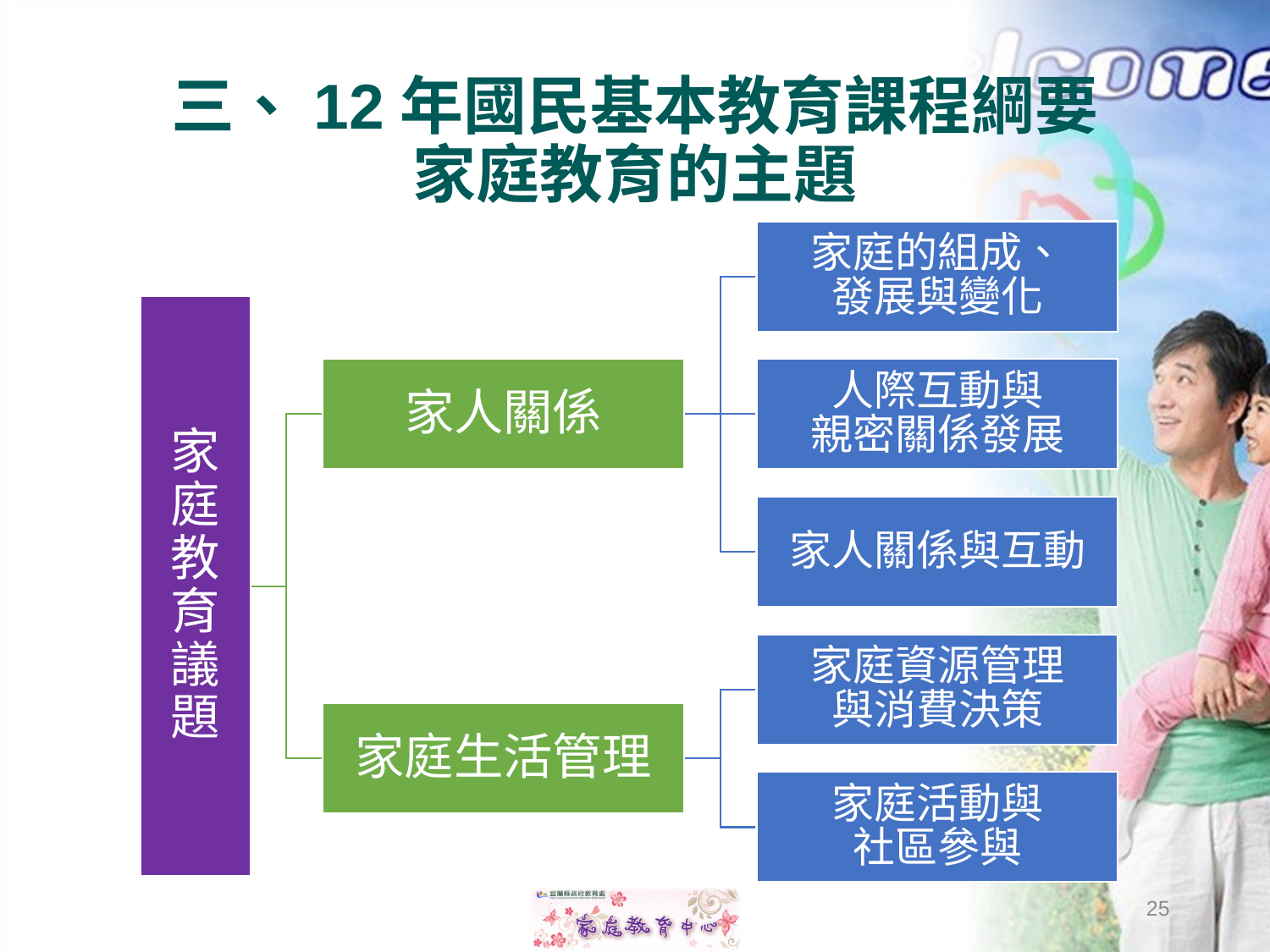

# 三、12年國民基本教育課程綱要 家庭教育的主題

家
庭
教
育
議
題
家人關係
家庭的組成、
發展與變化
人際互動與
親密關係發展
家人關係與互動
家庭生活管理
家庭資源管理
與消費決策
家庭活動與
社區參與
25